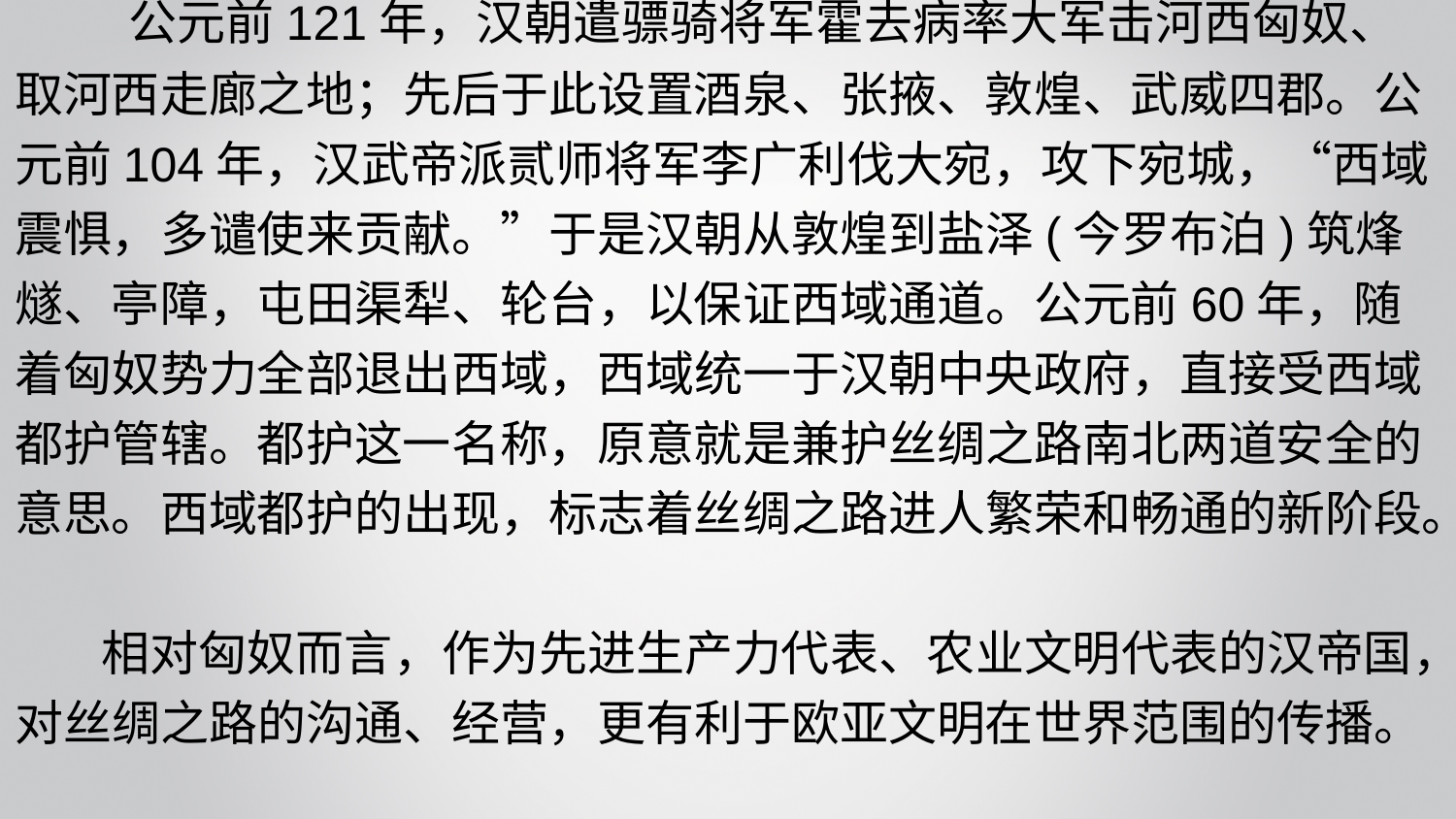

公元前121年，汉朝遣骠骑将军霍去病率大军击河西匈奴、取河西走廊之地；先后于此设置酒泉、张掖、敦煌、武威四郡。公元前104年，汉武帝派贰师将军李广利伐大宛，攻下宛城，“西域震惧，多谴使来贡献。”于是汉朝从敦煌到盐泽(今罗布泊)筑烽燧、亭障，屯田渠犁、轮台，以保证西域通道。公元前60年，随着匈奴势力全部退出西域，西域统一于汉朝中央政府，直接受西域都护管辖。都护这一名称，原意就是兼护丝绸之路南北两道安全的意思。西域都护的出现，标志着丝绸之路进人繁荣和畅通的新阶段。
        相对匈奴而言，作为先进生产力代表、农业文明代表的汉帝国，对丝绸之路的沟通、经营，更有利于欧亚文明在世界范围的传播。